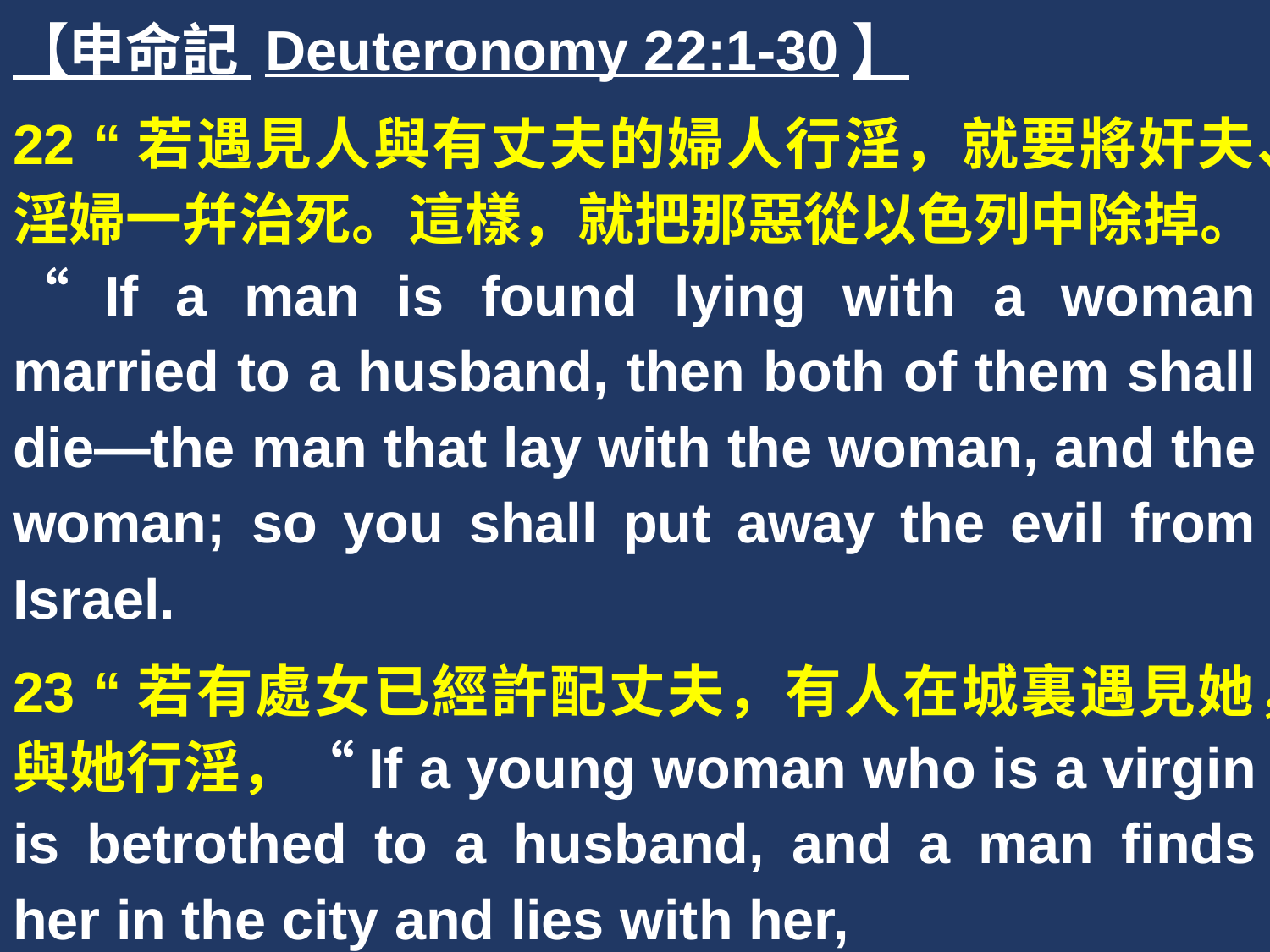

【申命記 Deuteronomy 22:1-30】
22 “若遇見人與有丈夫的婦人行淫，就要將奸夫、淫婦一幷治死。這樣，就把那惡從以色列中除掉。“If a man is found lying with a woman married to a husband, then both of them shall die—the man that lay with the woman, and the woman; so you shall put away the evil from Israel.
23 “若有處女已經許配丈夫，有人在城裏遇見她，與她行淫，“If a young woman who is a virgin is betrothed to a husband, and a man finds her in the city and lies with her,